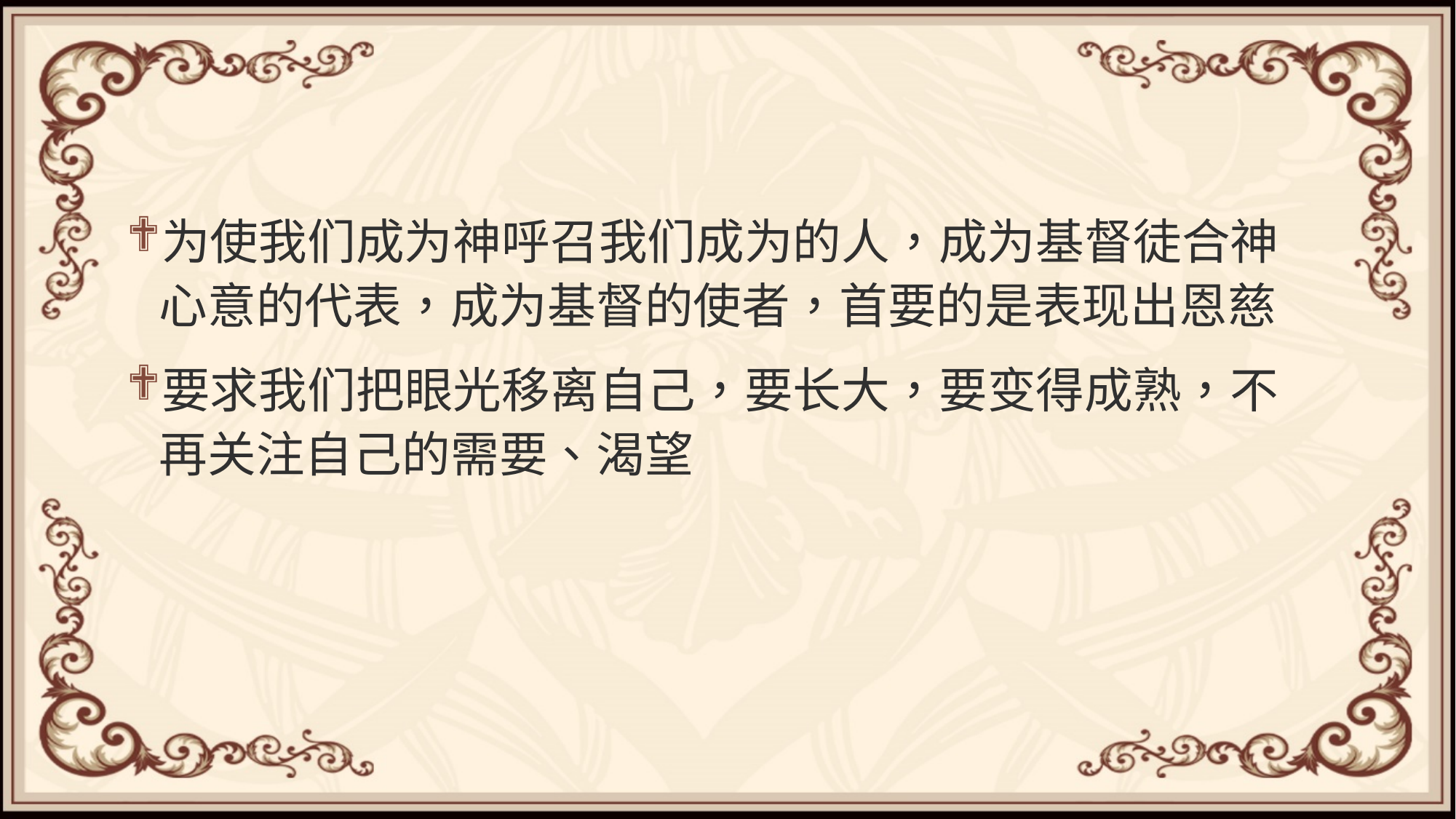

#
为使我们成为神呼召我们成为的人，成为基督徒合神心意的代表，成为基督的使者，首要的是表现出恩慈
要求我们把眼光移离自己，要长大，要变得成熟，不再关注自己的需要、渴望